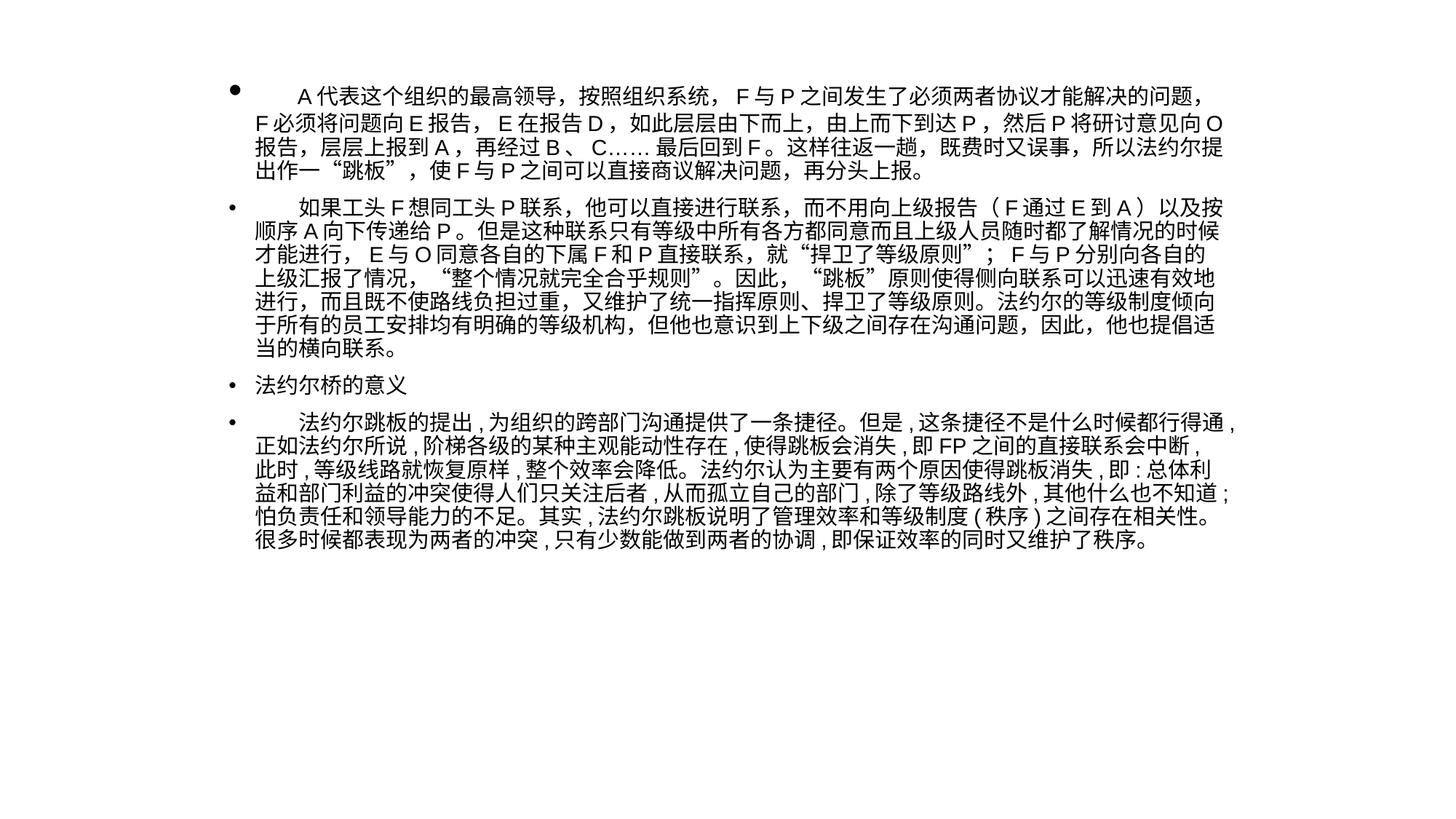

A代表这个组织的最高领导，按照组织系统，F与P之间发生了必须两者协议才能解决的问题，F必须将问题向E报告，E在报告D，如此层层由下而上，由上而下到达P，然后P将研讨意见向O报告，层层上报到A，再经过B、C……最后回到F。这样往返一趟，既费时又误事，所以法约尔提出作一“跳板”，使F与P之间可以直接商议解决问题，再分头上报。
　　如果工头F想同工头P联系，他可以直接进行联系，而不用向上级报告（F通过E到A）以及按顺序A向下传递给P。但是这种联系只有等级中所有各方都同意而且上级人员随时都了解情况的时候才能进行，E与O同意各自的下属F和P直接联系，就“捍卫了等级原则”；F与P分别向各自的上级汇报了情况，“整个情况就完全合乎规则”。因此，“跳板”原则使得侧向联系可以迅速有效地进行，而且既不使路线负担过重，又维护了统一指挥原则、捍卫了等级原则。法约尔的等级制度倾向于所有的员工安排均有明确的等级机构，但他也意识到上下级之间存在沟通问题，因此，他也提倡适当的横向联系。
法约尔桥的意义
　　法约尔跳板的提出,为组织的跨部门沟通提供了一条捷径。但是,这条捷径不是什么时候都行得通,正如法约尔所说,阶梯各级的某种主观能动性存在,使得跳板会消失,即FP之间的直接联系会中断,此时,等级线路就恢复原样,整个效率会降低。法约尔认为主要有两个原因使得跳板消失,即:总体利益和部门利益的冲突使得人们只关注后者,从而孤立自己的部门,除了等级路线外,其他什么也不知道;怕负责任和领导能力的不足。其实,法约尔跳板说明了管理效率和等级制度(秩序)之间存在相关性。很多时候都表现为两者的冲突,只有少数能做到两者的协调,即保证效率的同时又维护了秩序。